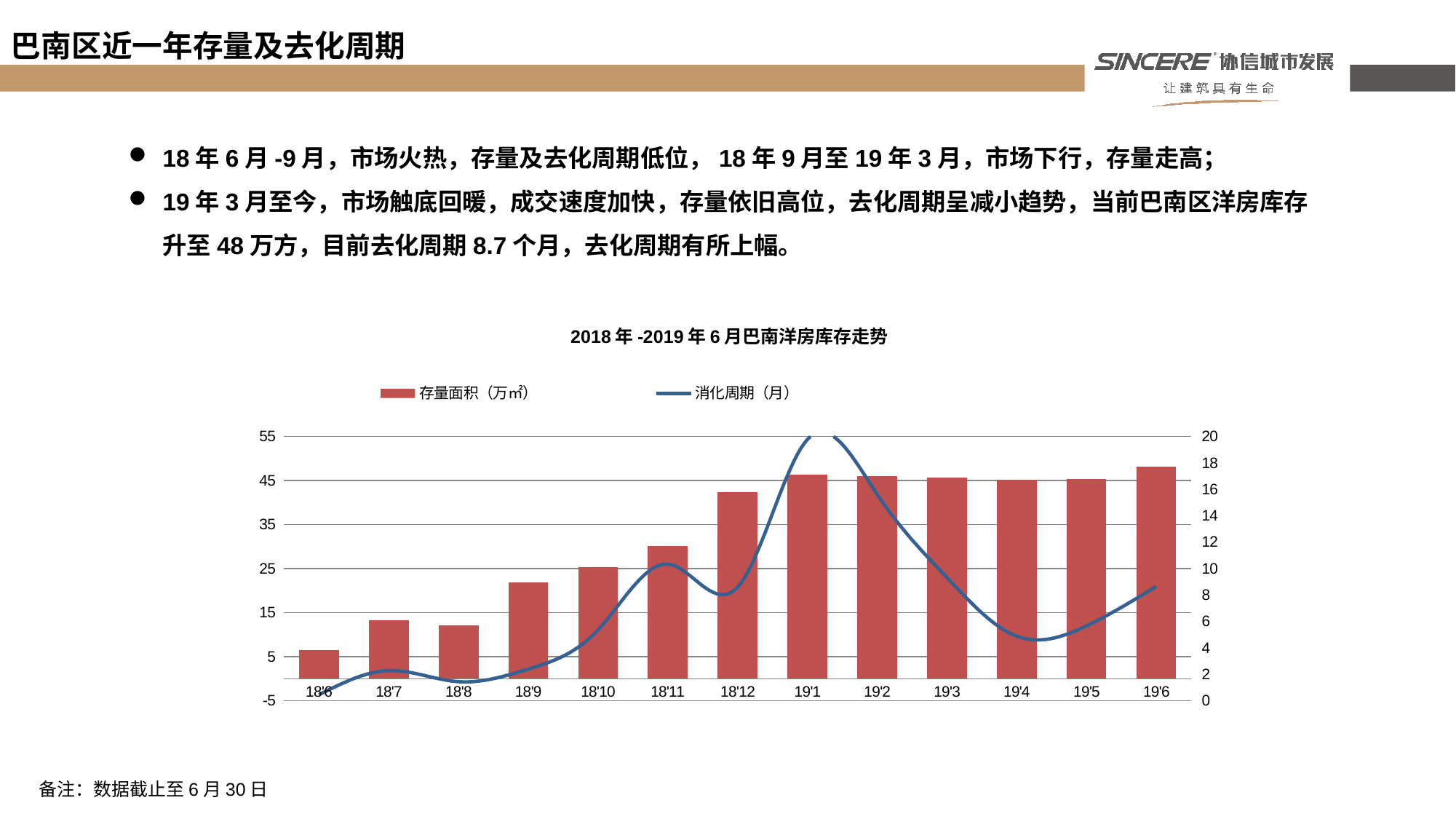

巴南区近一年存量及去化周期
18年6月-9月，市场火热，存量及去化周期低位，18年9月至19年3月，市场下行，存量走高；
19年3月至今，市场触底回暖，成交速度加快，存量依旧高位，去化周期呈减小趋势，当前巴南区洋房库存升至48万方，目前去化周期8.7个月，去化周期有所上幅。

### Chart: 2018年-2019年6月巴南洋房库存走势

| Category | 存量面积（万㎡） | 消化周期（月） |
|---|---|---|
| 18'6 | 6.494787999999993 | 0.4548170868347334 |
| 18'7 | 13.344528999999993 | 2.2811160683760674 |
| 18'8 | 12.158674999999992 | 1.4423102016607345 |
| 18'9 | 21.86043699999999 | 2.3969777412280693 |
| 18'10 | 25.326573999999994 | 5.365799576271185 |
| 18'11 | 30.101509999999994 | 10.344161512027489 |
| 18'12 | 42.439116999999996 | 8.590914372469634 |
| 19'1 | 46.27674 | 19.776384615384615 |
| 19'2 | 46.095743999999996 | 15.625675932203388 |
| 19'3 | 45.704456 | 9.32744 |
| 19'4 | 45.17 | 4.8832432432432435 |
| 19'5 | 45.36000000000001 | 5.662921348314608 |
| 19'6 | 48.2 | 8.65 |
备注：数据截止至6月30日